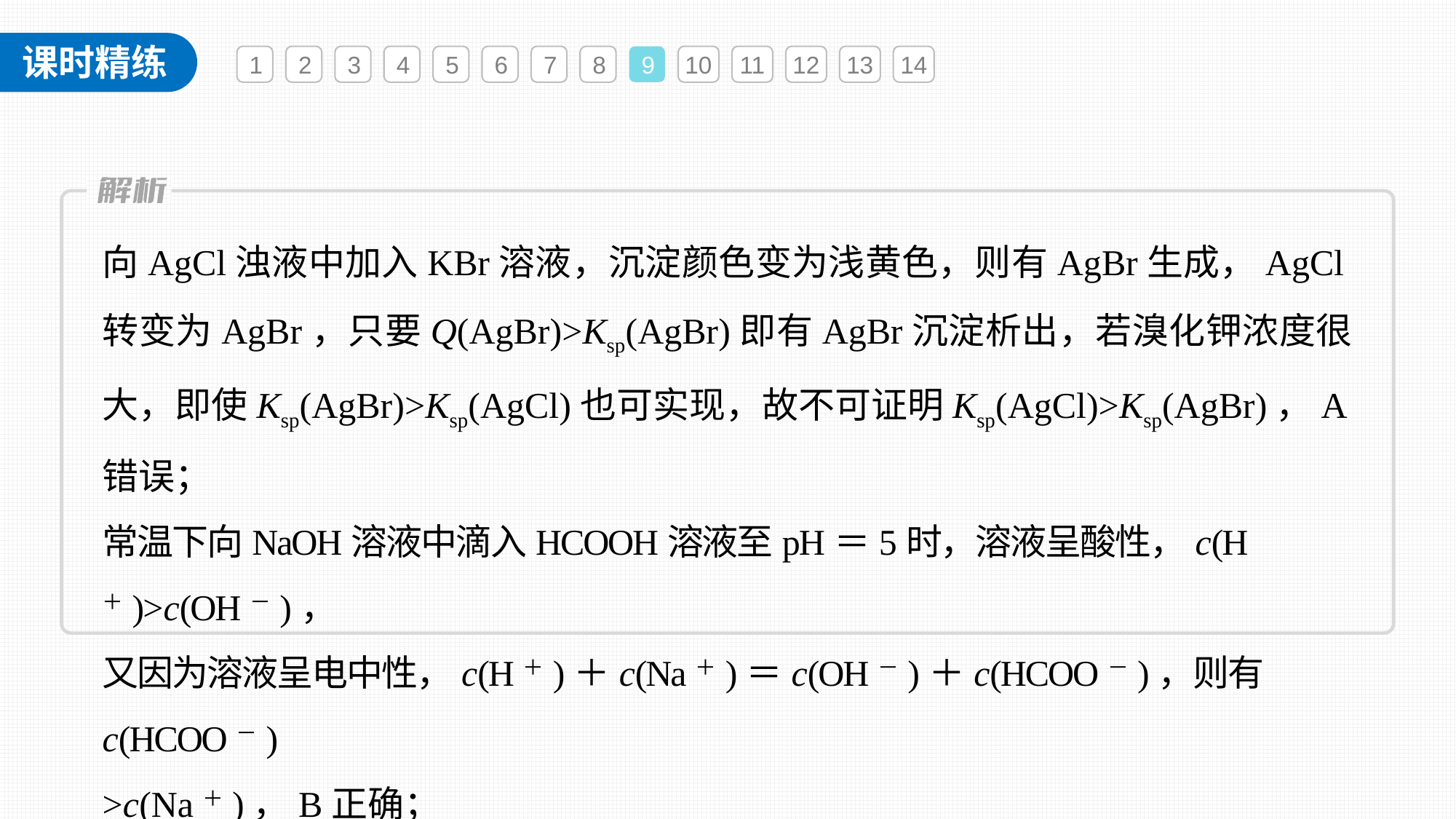

1
2
3
4
5
6
7
8
9
10
11
12
13
14

向AgCl浊液中加入KBr溶液，沉淀颜色变为浅黄色，则有AgBr生成，AgCl转变为AgBr，只要Q(AgBr)>Ksp(AgBr)即有AgBr沉淀析出，若溴化钾浓度很大，即使Ksp(AgBr)>Ksp(AgCl)也可实现，故不可证明Ksp(AgCl)>Ksp(AgBr)，A错误；
常温下向NaOH溶液中滴入HCOOH溶液至pH＝5时，溶液呈酸性，c(H＋)>c(OH－)，
又因为溶液呈电中性，c(H＋)＋c(Na＋)＝c(OH－)＋c(HCOO－)，则有c(HCOO－)
>c(Na＋)，B正确；